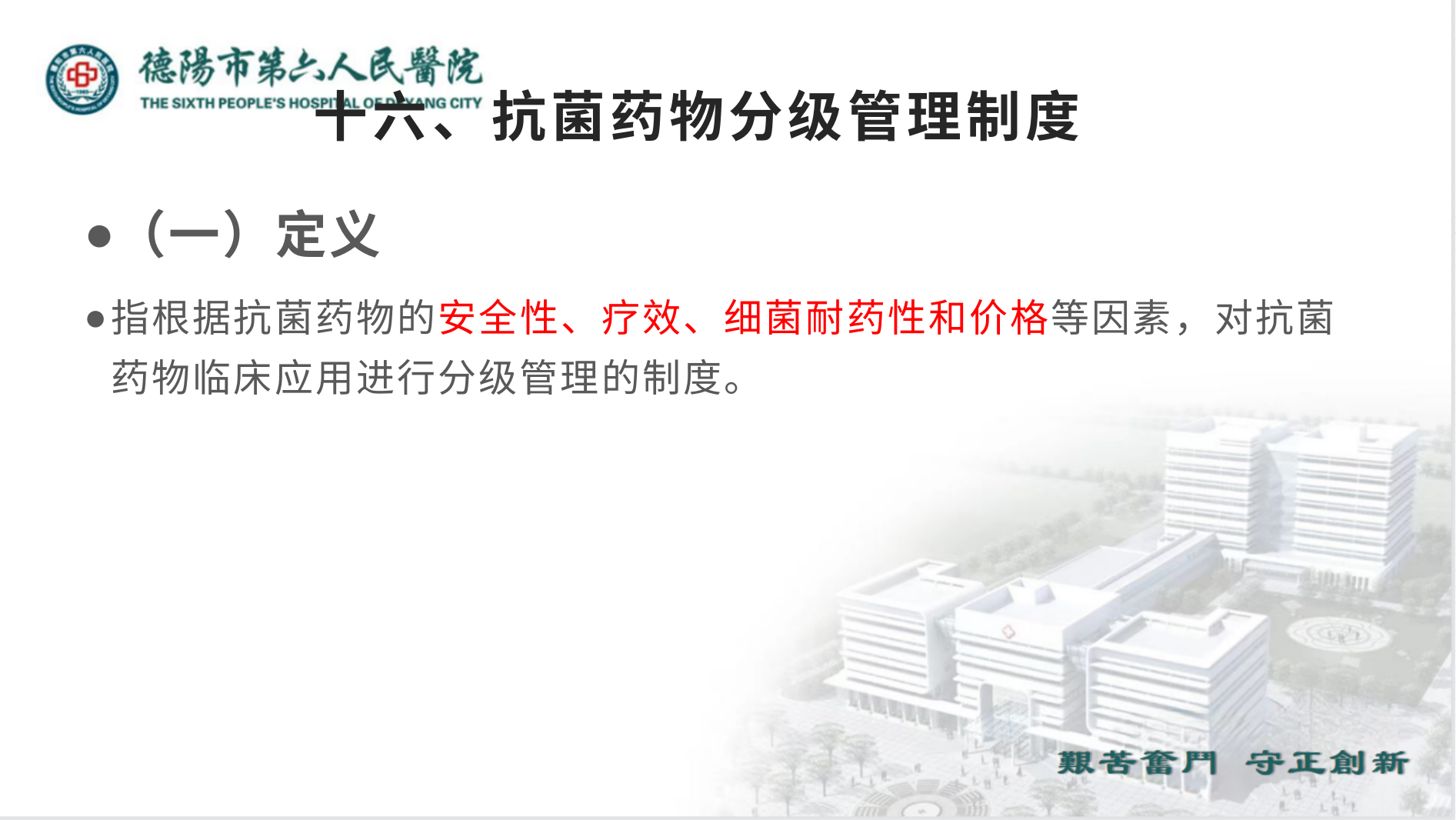

# 十六、抗菌药物分级管理制度
（一）定义
指根据抗菌药物的安全性、疗效、细菌耐药性和价格等因素，对抗菌药物临床应用进行分级管理的制度。